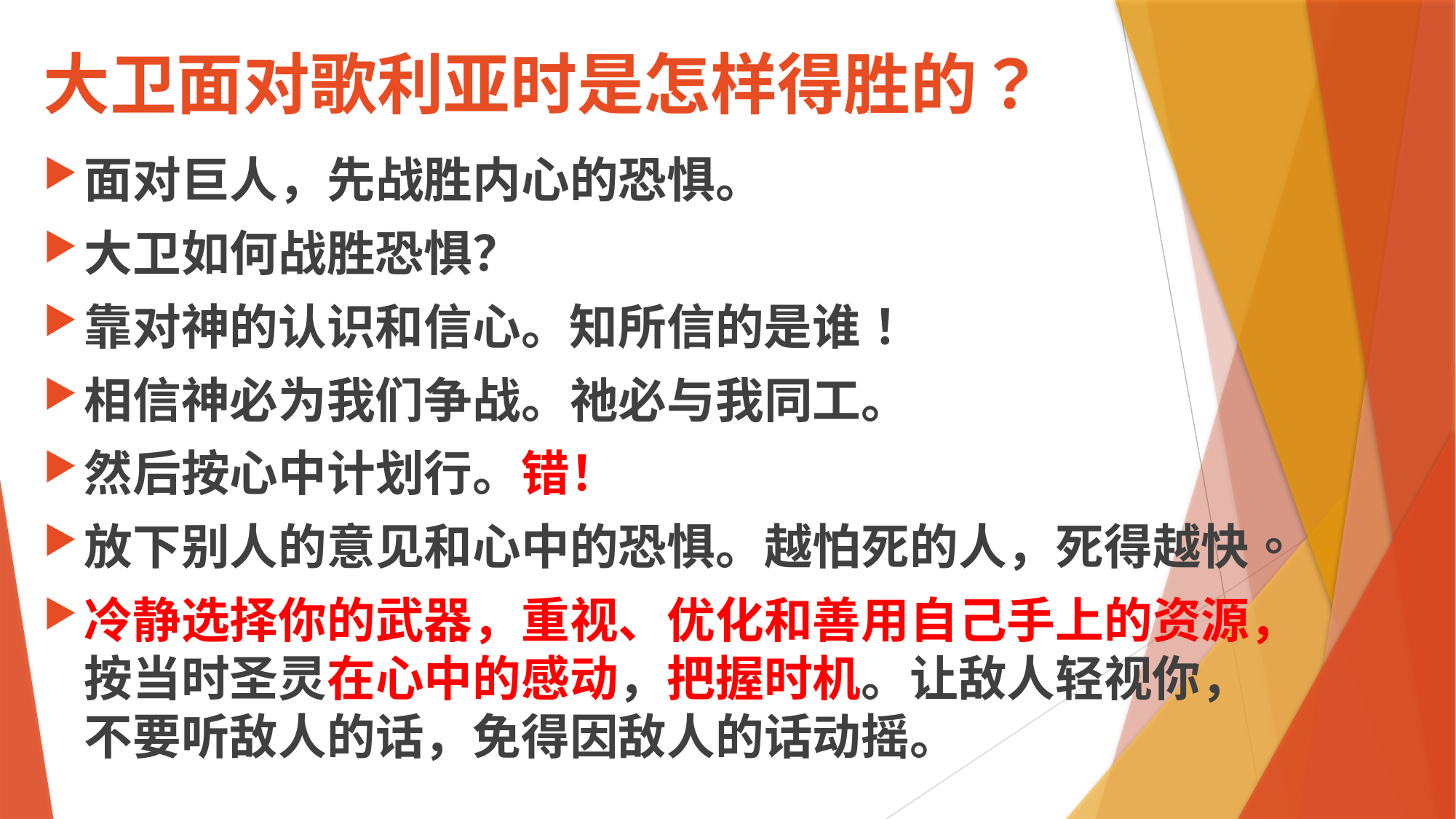

# 大卫面对歌利亚时是怎样得胜的？
面对巨人，先战胜内心的恐惧。
大卫如何战胜恐惧？
靠对神的认识和信心。知所信的是谁！
相信神必为我们争战。祂必与我同工。
然后按心中计划行。错！
放下别人的意见和心中的恐惧。越怕死的人，死得越快。
冷静选择你的武器，重视、优化和善用自己手上的资源，按当时圣灵在心中的感动，把握时机。让敌人轻视你，不要听敌人的话，免得因敌人的话动摇。